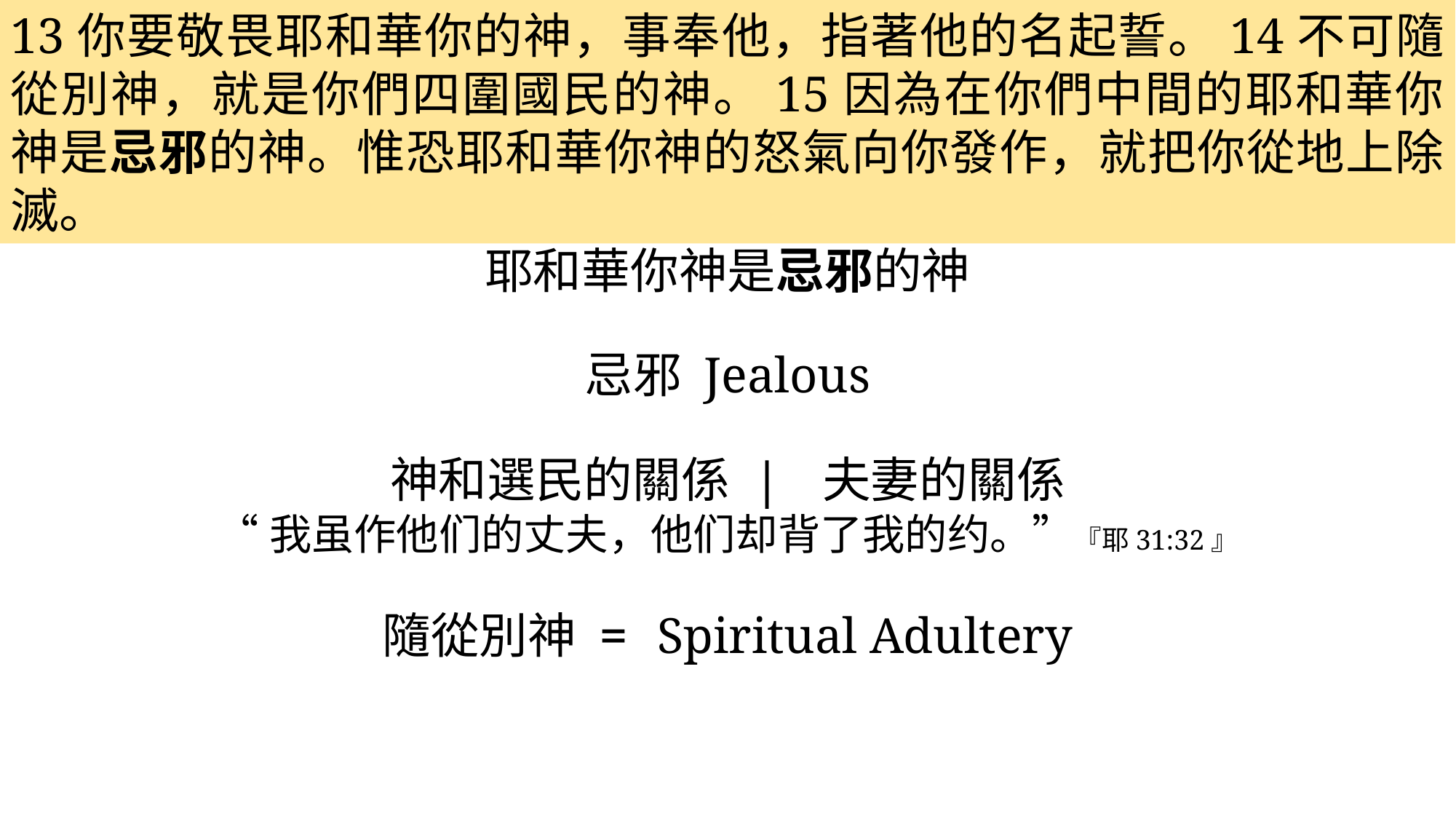

13你要敬畏耶和華你的神，事奉他，指著他的名起誓。14不可隨從別神，就是你們四圍國民的神。15因為在你們中間的耶和華你神是忌邪的神。惟恐耶和華你神的怒氣向你發作，就把你從地上除滅。
耶和華你神是忌邪的神
忌邪 Jealous
神和選民的關係 | 夫妻的關係
“我虽作他们的丈夫，他们却背了我的约。”『耶31:32』
隨從別神 = Spiritual Adultery